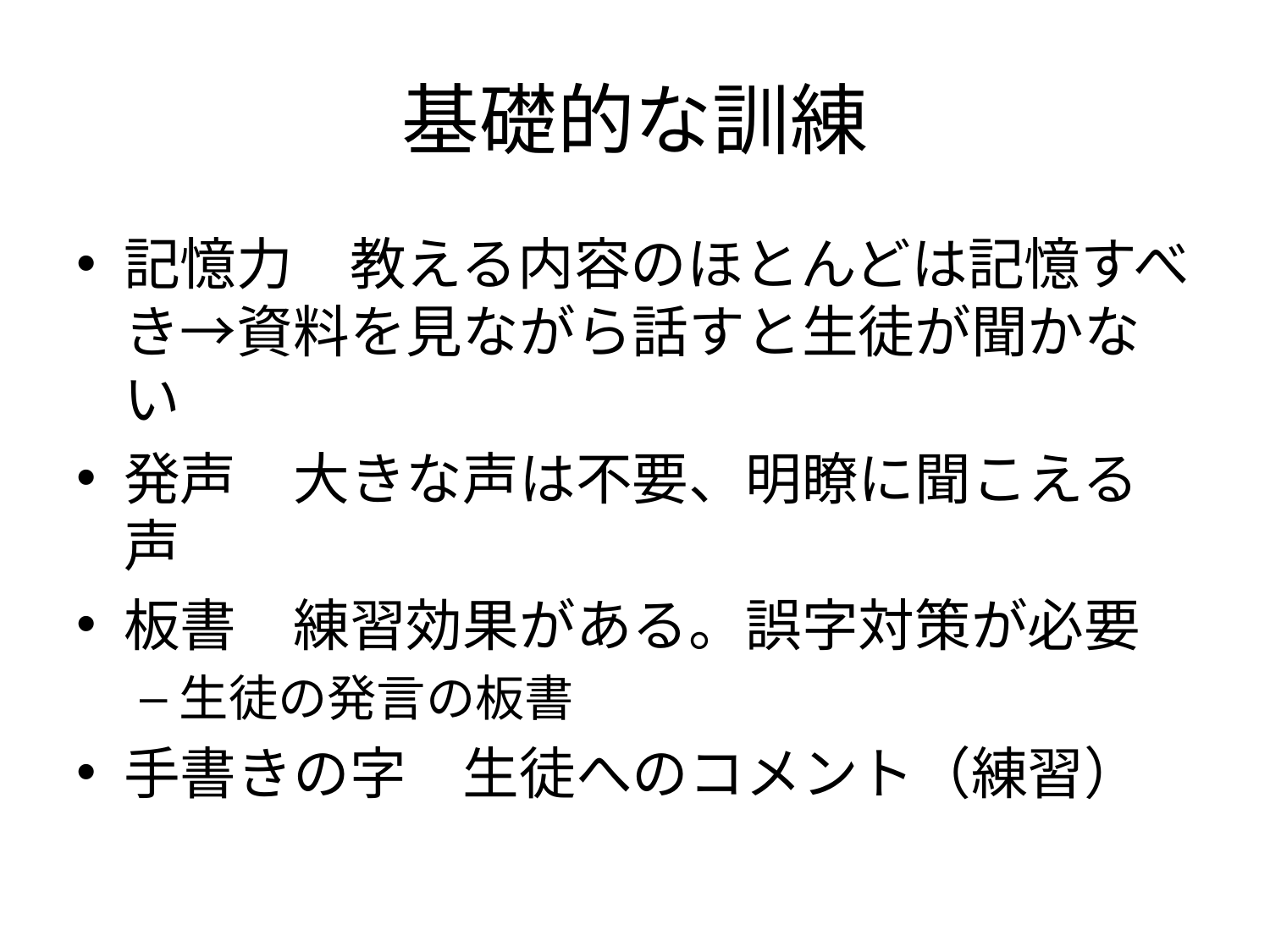

# 基礎的な訓練
記憶力　教える内容のほとんどは記憶すべき→資料を見ながら話すと生徒が聞かない
発声　大きな声は不要、明瞭に聞こえる声
板書　練習効果がある。誤字対策が必要
生徒の発言の板書
手書きの字　生徒へのコメント（練習）